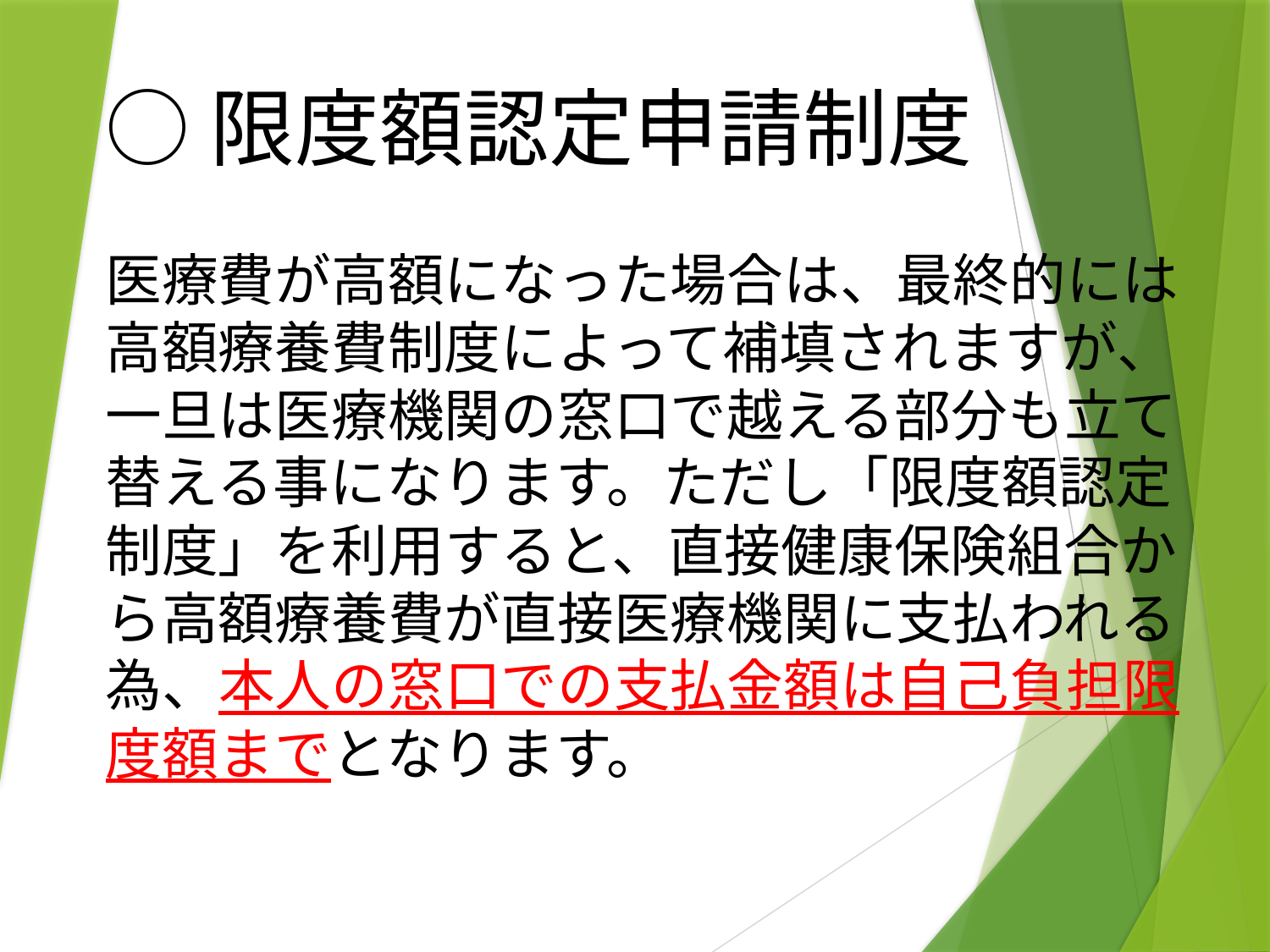

○限度額認定申請制度

医療費が高額になった場合は、最終的には高額療養費制度によって補填されますが、一旦は医療機関の窓口で越える部分も立て替える事になります。ただし「限度額認定制度」を利用すると、直接健康保険組合から高額療養費が直接医療機関に支払われる為、本人の窓口での支払金額は自己負担限度額までとなります。